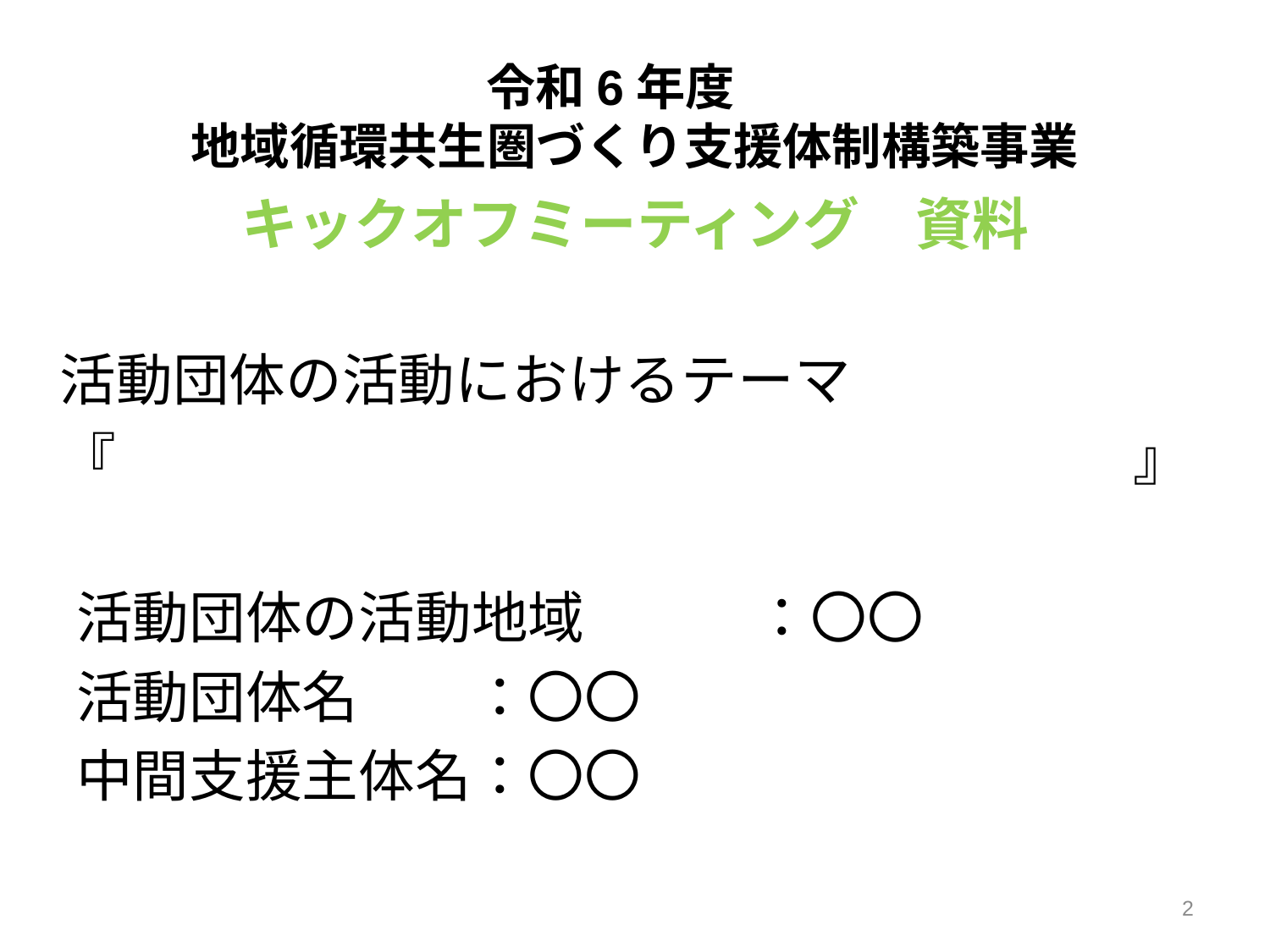

令和6年度
地域循環共生圏づくり支援体制構築事業
キックオフミーティング　資料
活動団体の活動におけるテーマ
『　　　　　　　　　　　　　　　　　　』
活動団体の活動地域　　　：〇〇
活動団体名　　：〇〇
中間支援主体名：〇〇
2